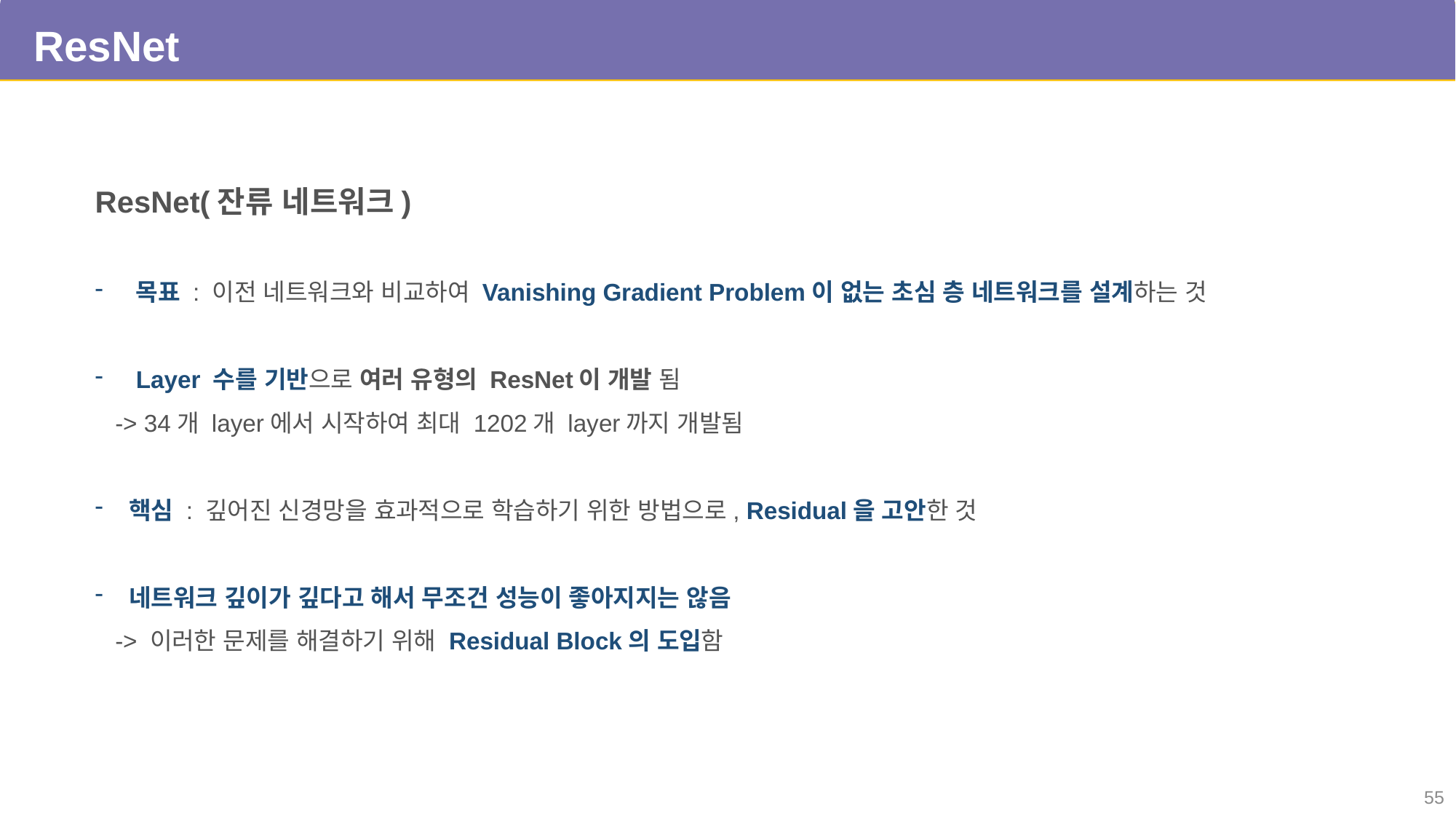

ResNet

ResNet(잔류 네트워크)

목표 : 이전 네트워크와 비교하여 Vanishing Gradient Problem이 없는 초심 층 네트워크를 설계하는 것

Layer 수를 기반으로 여러 유형의 ResNet이 개발 됨
   -> 34개 layer에서 시작하여 최대 1202개 layer까지 개발됨

핵심 : 깊어진 신경망을 효과적으로 학습하기 위한 방법으로, Residual을 고안한 것

네트워크 깊이가 깊다고 해서 무조건 성능이 좋아지지는 않음
   -> 이러한 문제를 해결하기 위해 Residual Block의 도입함

55